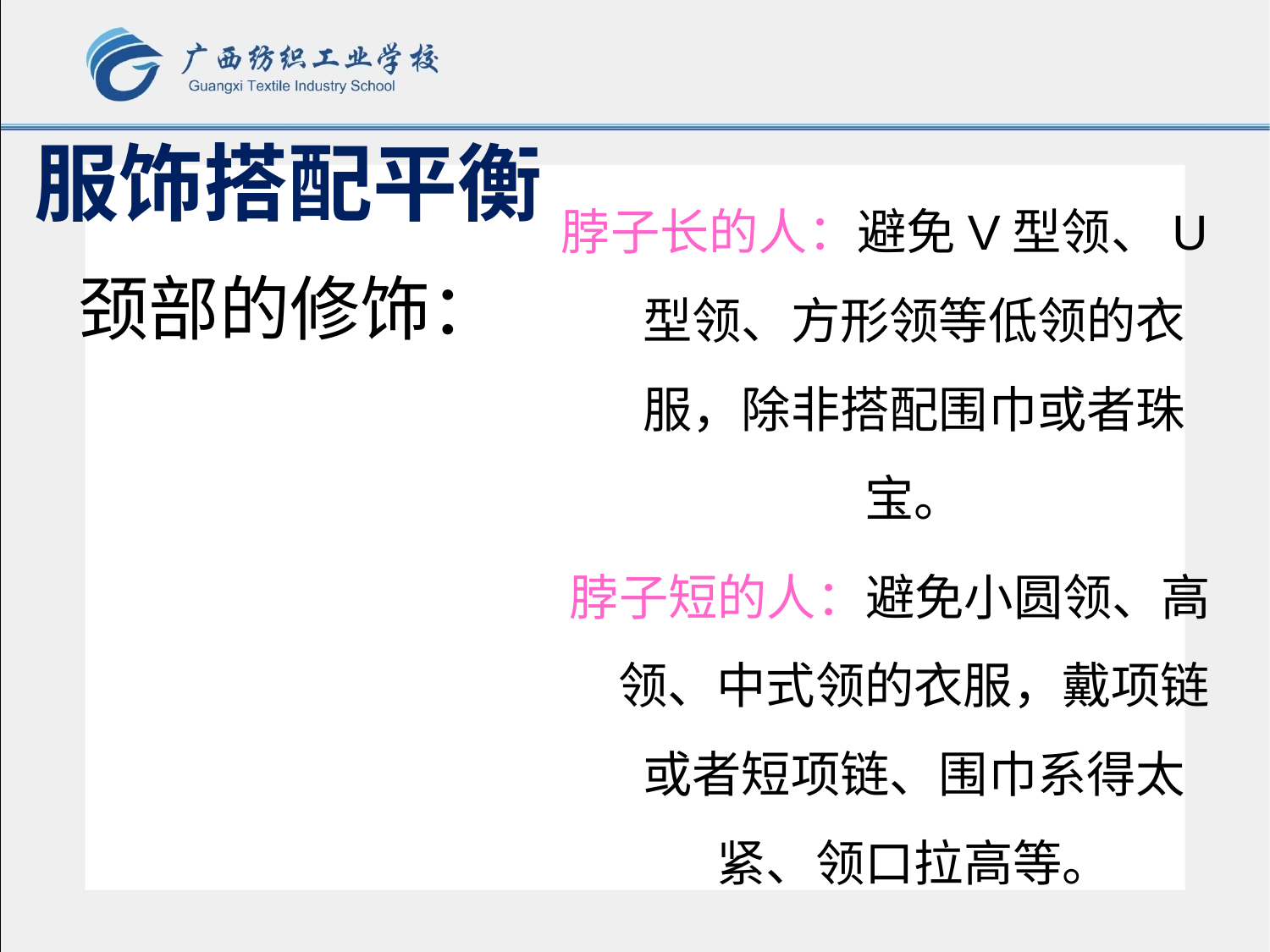

# 服饰搭配平衡
脖子长的人：避免V型领、U型领、方形领等低领的衣服，除非搭配围巾或者珠宝。
脖子短的人：避免小圆领、高领、中式领的衣服，戴项链或者短项链、围巾系得太紧、领口拉高等。
颈部的修饰：